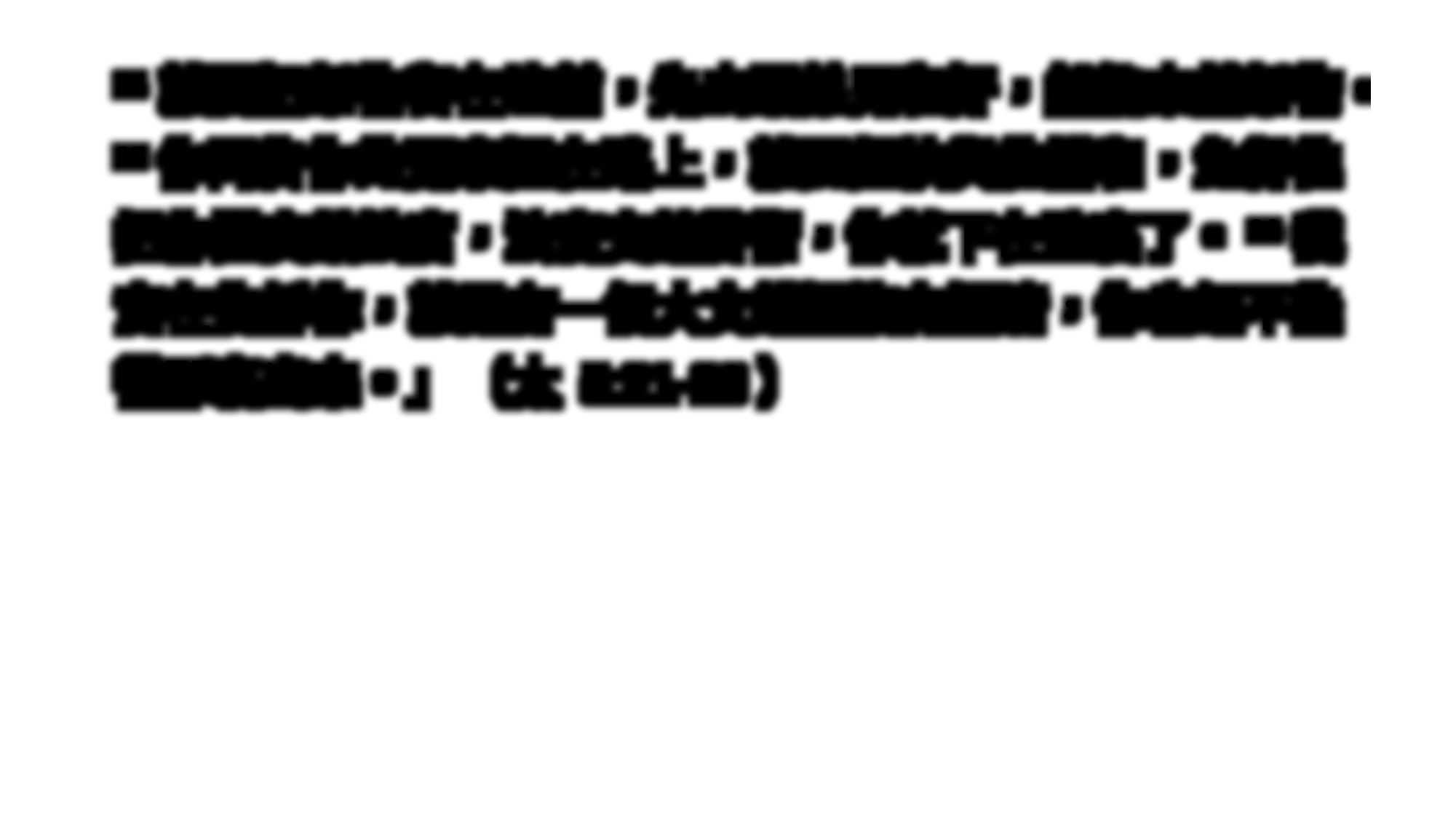

24就要把祭物留在壇前，先去跟弟兄和好，然後來獻祭物。25你同告你的冤家還在路上，就要趕快與他講和，免得他把你送交給法官，法官交給警衛，你就下在監裏了。26我實在告訴你，就是有一個大文錢還沒有還清，你也絕不能從那裏出來。」 （太 5:21-26）